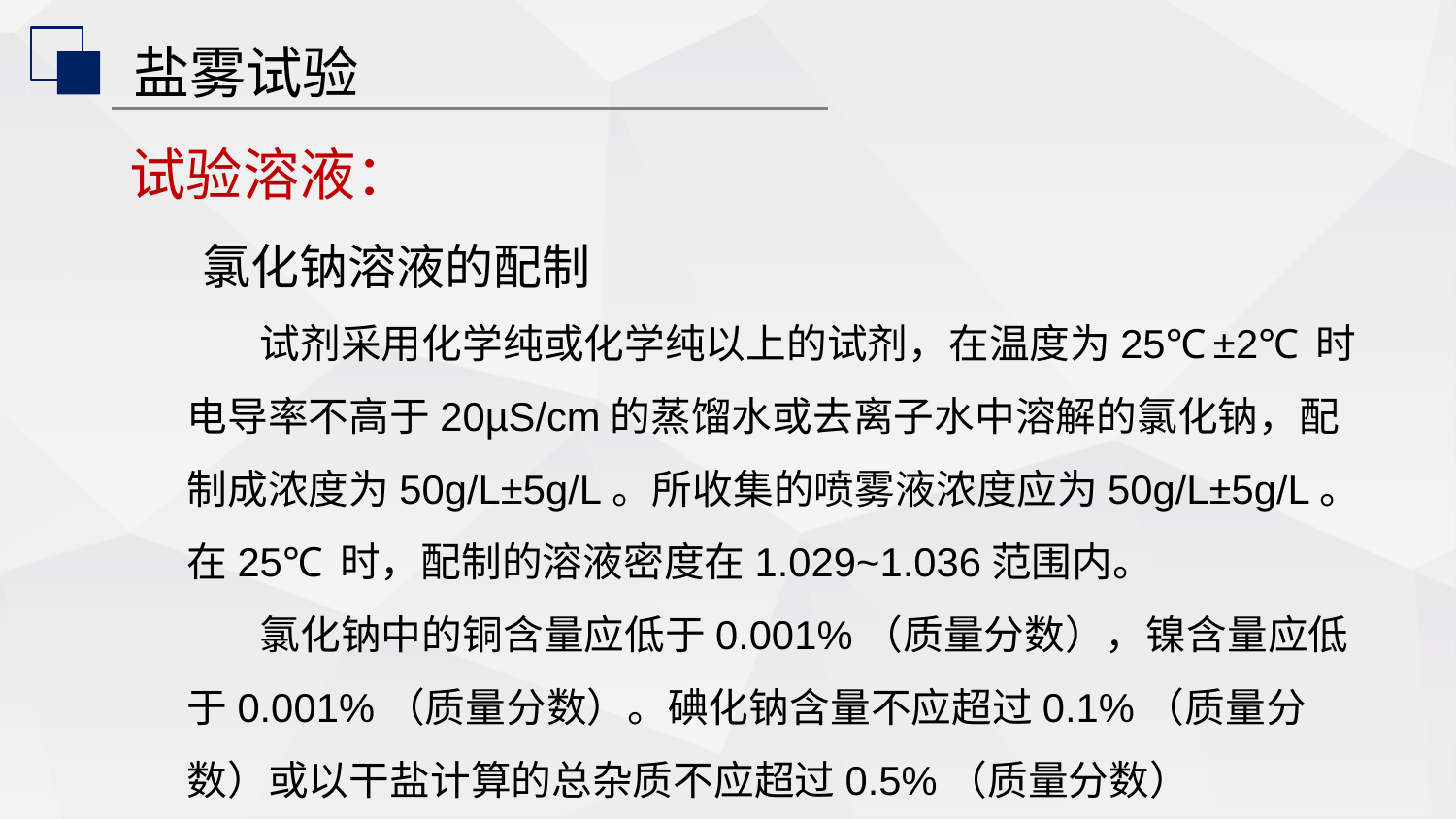

盐雾试验
试验溶液：
氯化钠溶液的配制
试剂采用化学纯或化学纯以上的试剂，在温度为25℃±2℃时电导率不高于20µS/cm的蒸馏水或去离子水中溶解的氯化钠，配制成浓度为50g/L±5g/L。所收集的喷雾液浓度应为50g/L±5g/L。在25℃时，配制的溶液密度在1.029~1.036范围内。
氯化钠中的铜含量应低于0.001%（质量分数），镍含量应低于0.001%（质量分数）。碘化钠含量不应超过0.1%（质量分数）或以干盐计算的总杂质不应超过0.5%（质量分数）